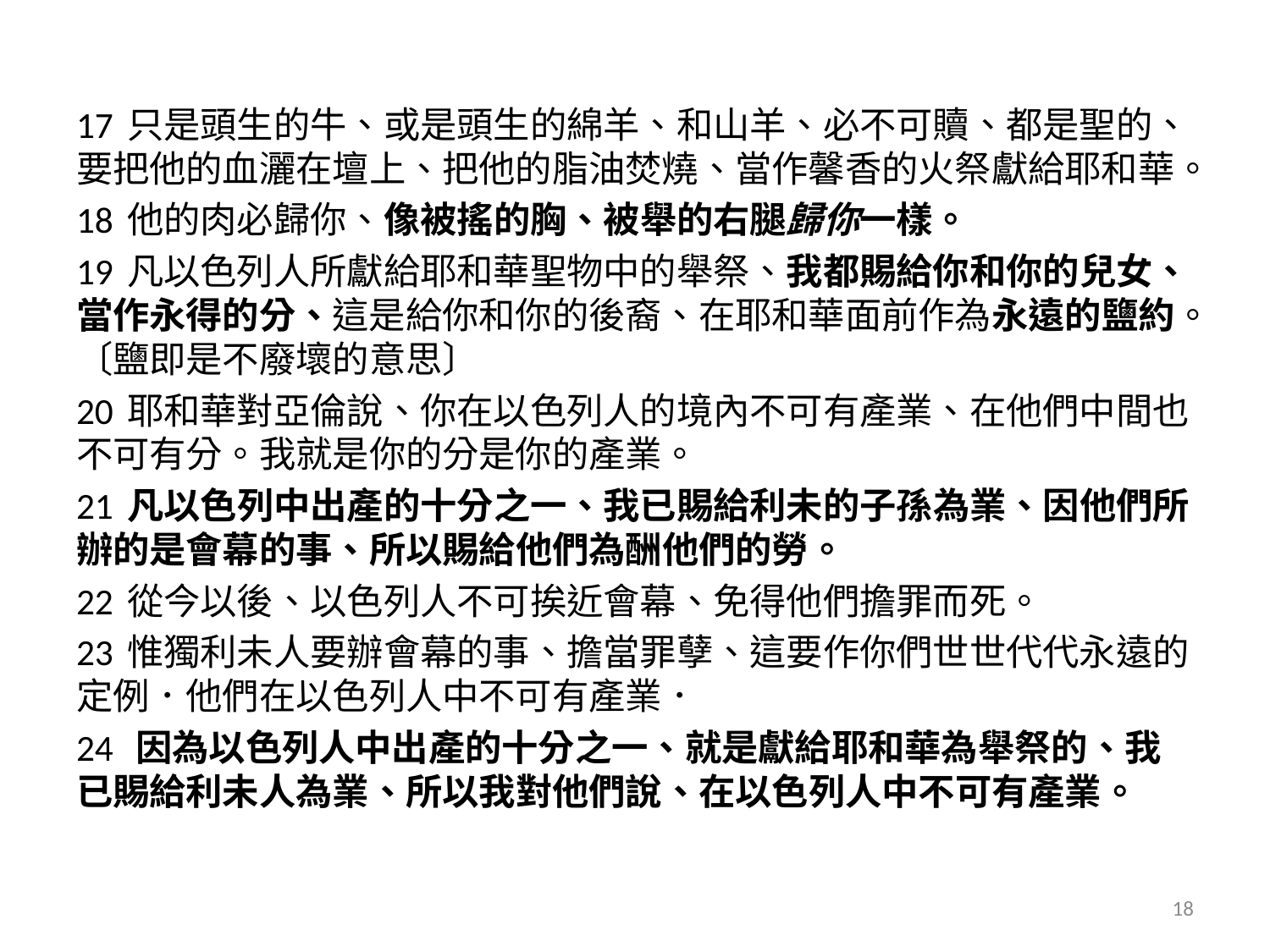

17 只是頭生的牛、或是頭生的綿羊、和山羊、必不可贖、都是聖的、要把他的血灑在壇上、把他的脂油焚燒、當作馨香的火祭獻給耶和華。
18 他的肉必歸你、像被搖的胸、被舉的右腿歸你一樣。
19 凡以色列人所獻給耶和華聖物中的舉祭、我都賜給你和你的兒女、當作永得的分、這是給你和你的後裔、在耶和華面前作為永遠的鹽約。〔鹽即是不廢壞的意思〕
20 耶和華對亞倫說、你在以色列人的境內不可有產業、在他們中間也不可有分。我就是你的分是你的產業。
21 凡以色列中出產的十分之一、我已賜給利未的子孫為業、因他們所辦的是會幕的事、所以賜給他們為酬他們的勞。
22 從今以後、以色列人不可挨近會幕、免得他們擔罪而死。
23 惟獨利未人要辦會幕的事、擔當罪孽、這要作你們世世代代永遠的定例．他們在以色列人中不可有產業．
24  因為以色列人中出產的十分之一、就是獻給耶和華為舉祭的、我已賜給利未人為業、所以我對他們說、在以色列人中不可有產業。
18